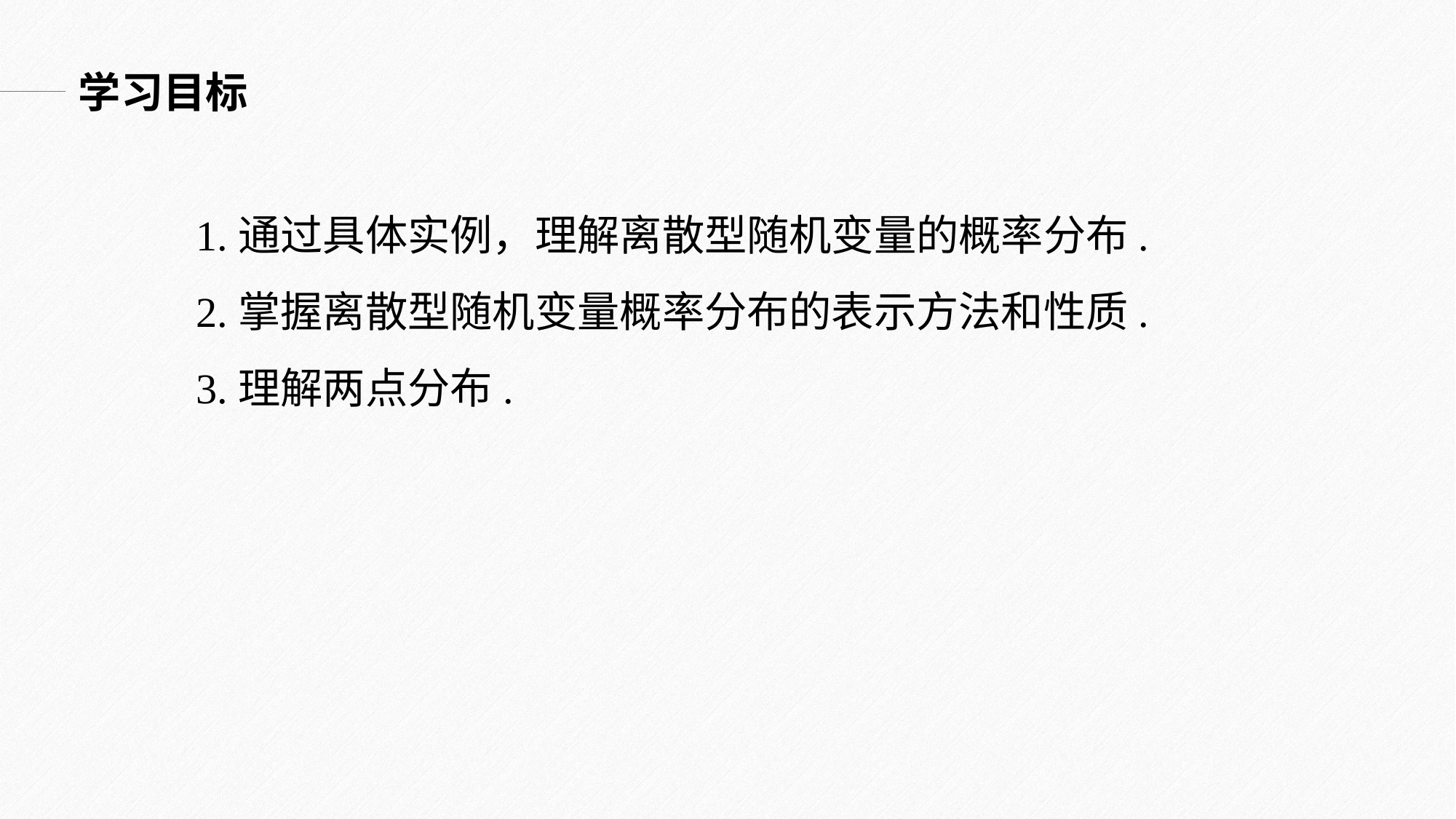

学习目标
1.通过具体实例，理解离散型随机变量的概率分布.
2.掌握离散型随机变量概率分布的表示方法和性质.
3.理解两点分布.